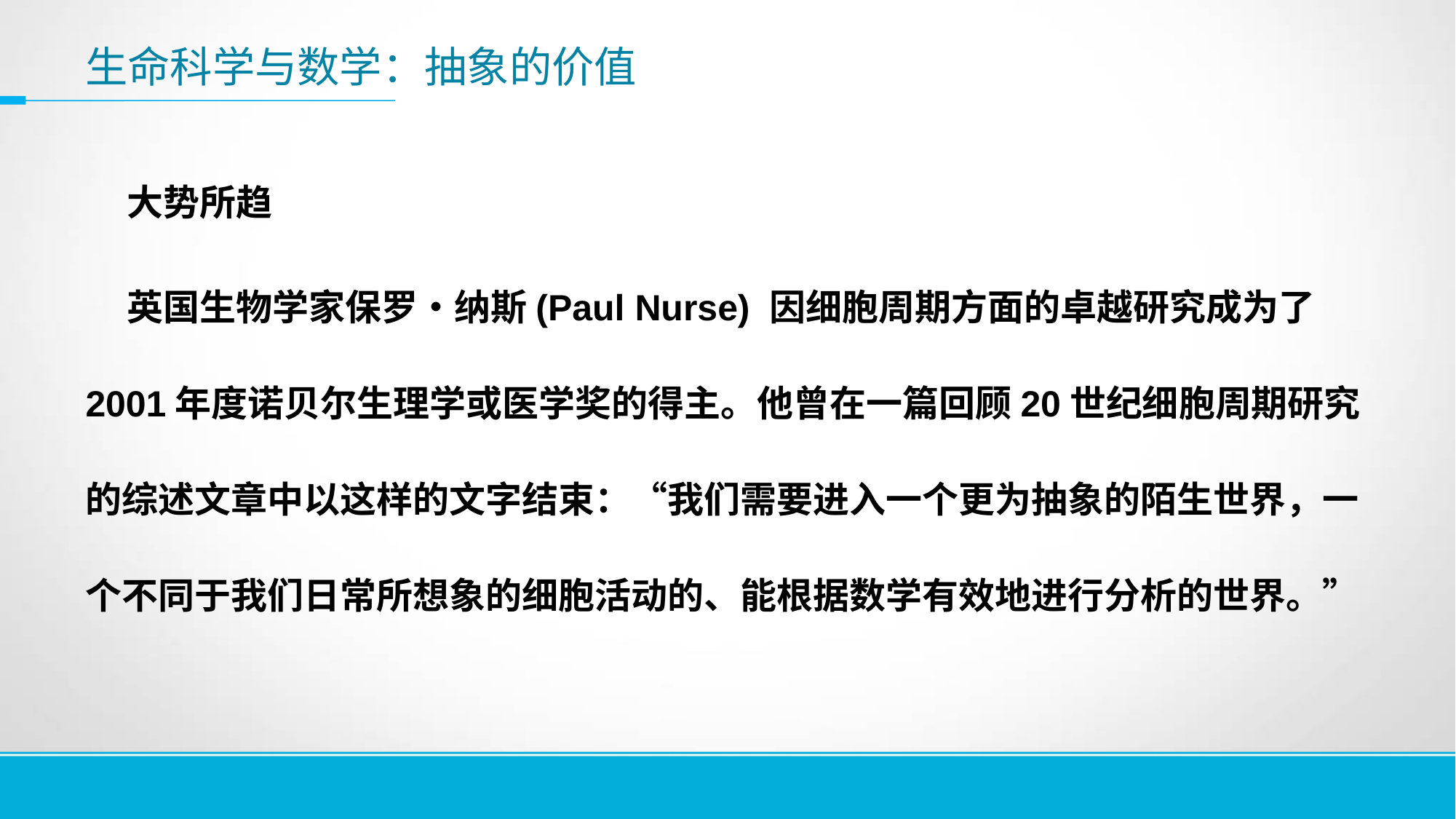

# 生命科学与数学：抽象的价值
    大势所趋
    英国生物学家保罗•纳斯(Paul Nurse) 因细胞周期方面的卓越研究成为了2001年度诺贝尔生理学或医学奖的得主。他曾在一篇回顾20世纪细胞周期研究的综述文章中以这样的文字结束：“我们需要进入一个更为抽象的陌生世界，一个不同于我们日常所想象的细胞活动的、能根据数学有效地进行分析的世界。”